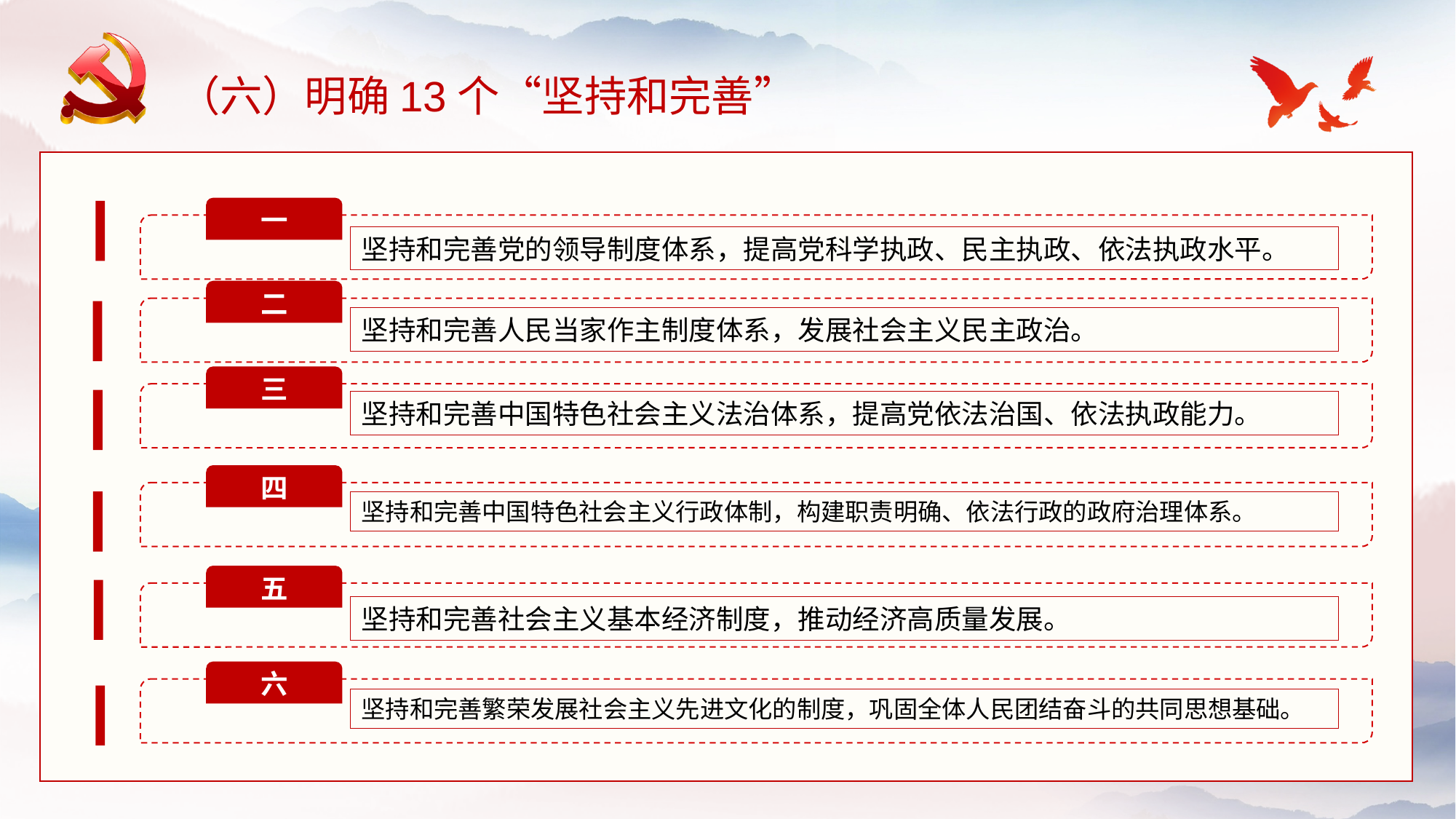

（六）明确13个“坚持和完善”
一

坚持和完善党的领导制度体系，提高党科学执政、民主执政、依法执政水平。
二

坚持和完善人民当家作主制度体系，发展社会主义民主政治。
三

坚持和完善中国特色社会主义法治体系，提高党依法治国、依法执政能力。
四

坚持和完善中国特色社会主义行政体制，构建职责明确、依法行政的政府治理体系。
五

坚持和完善社会主义基本经济制度，推动经济高质量发展。
六

坚持和完善繁荣发展社会主义先进文化的制度，巩固全体人民团结奋斗的共同思想基础。